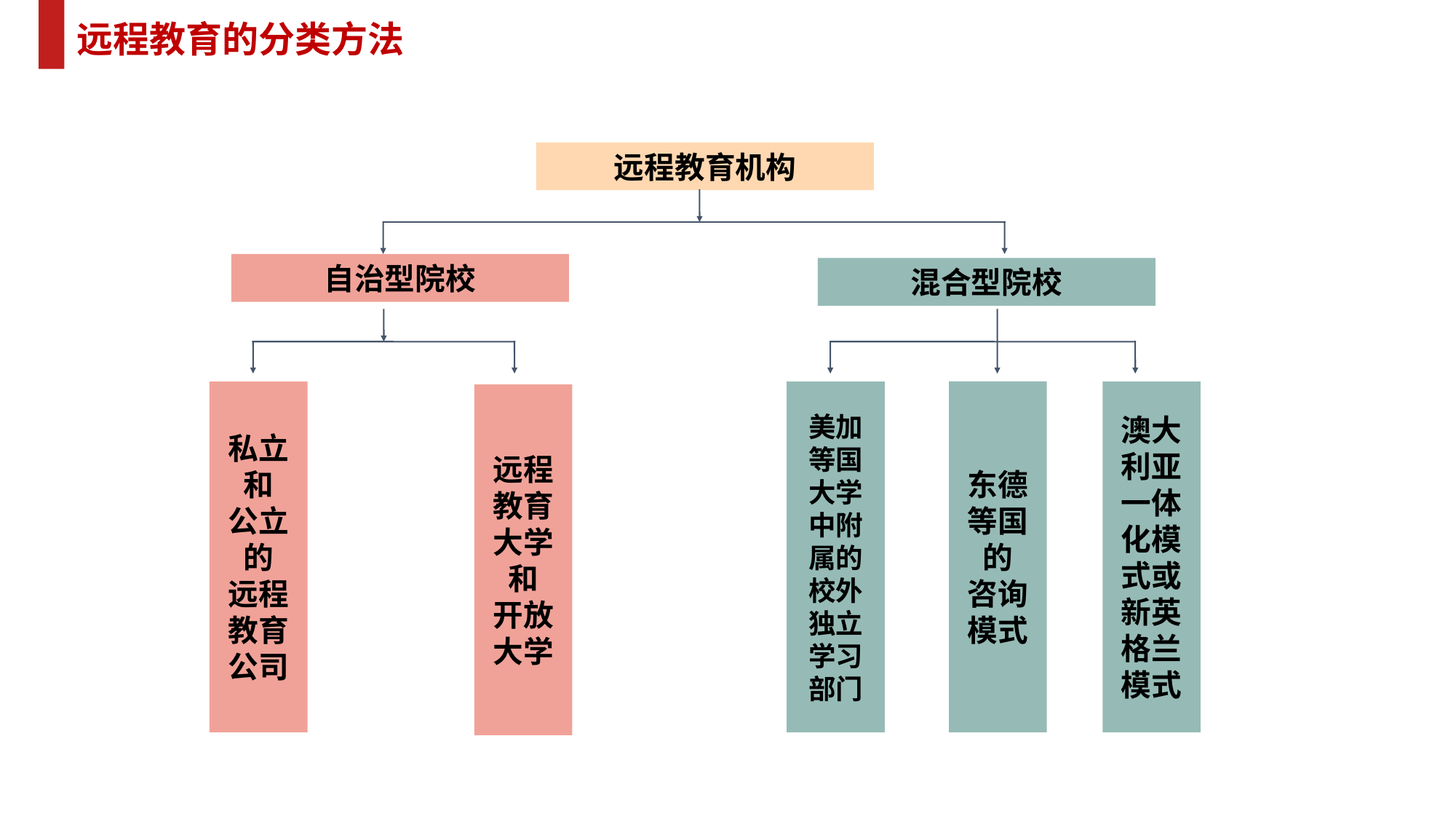

远程教育的分类方法
远程教育机构

自治型院校
混合型院校

东德
等国
的
咨询
模式
私立
和
公立
的
远程
教育
公司
美加
等国
大学
中附
属的
校外
独立
学习
部门
澳大
利亚
一体
化模
式或
新英
格兰
模式
远程
教育
大学
和
开放
大学